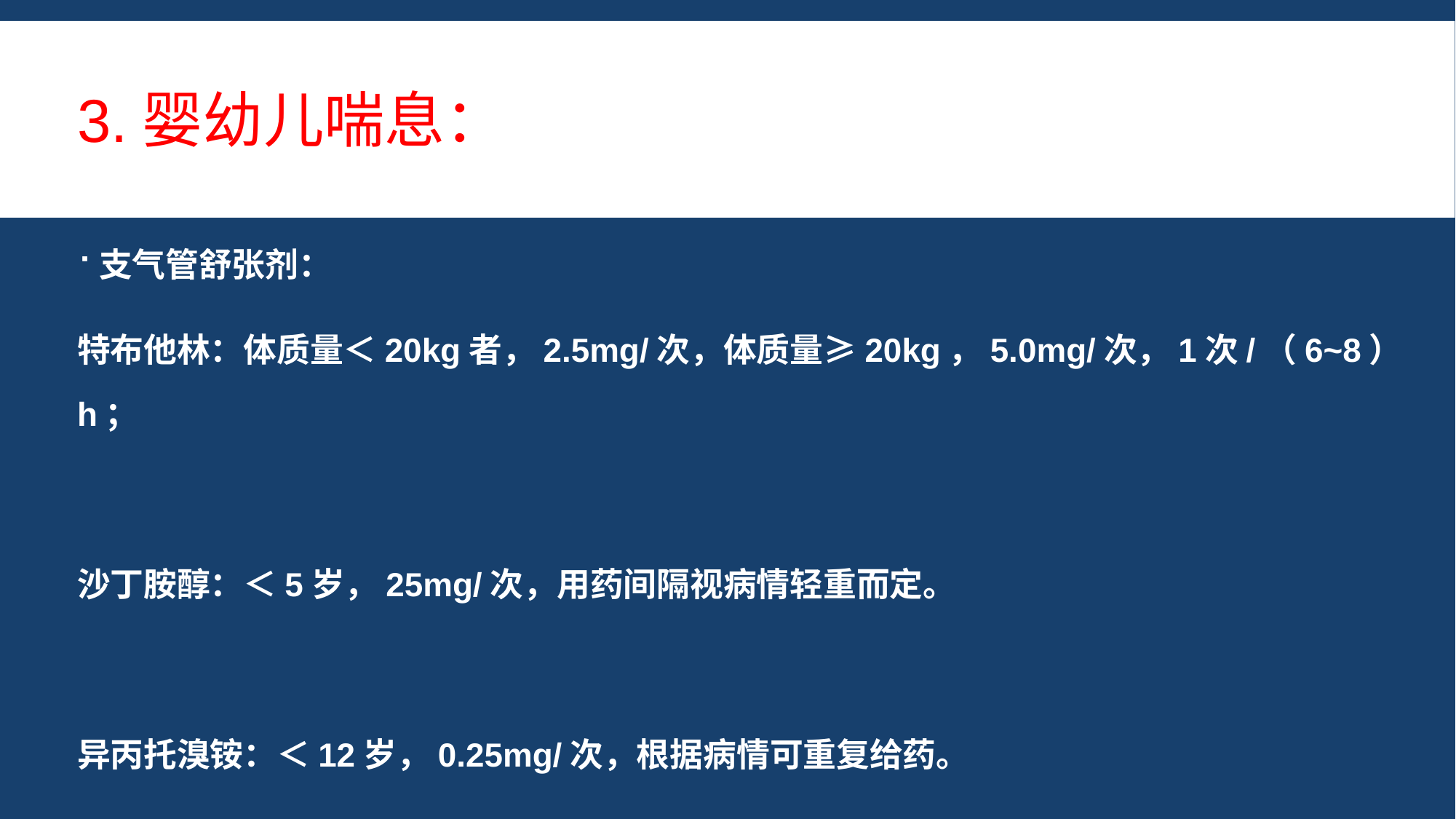

# 3.婴幼儿喘息：
支气管舒张剂：
特布他林：体质量＜20kg者，2.5mg/次，体质量≥20kg，5.0mg/次，1次/（6~8）h；

沙丁胺醇：＜5岁，25mg/次，用药间隔视病情轻重而定。

异丙托溴铵：＜12岁，0.25mg/次，根据病情可重复给药。